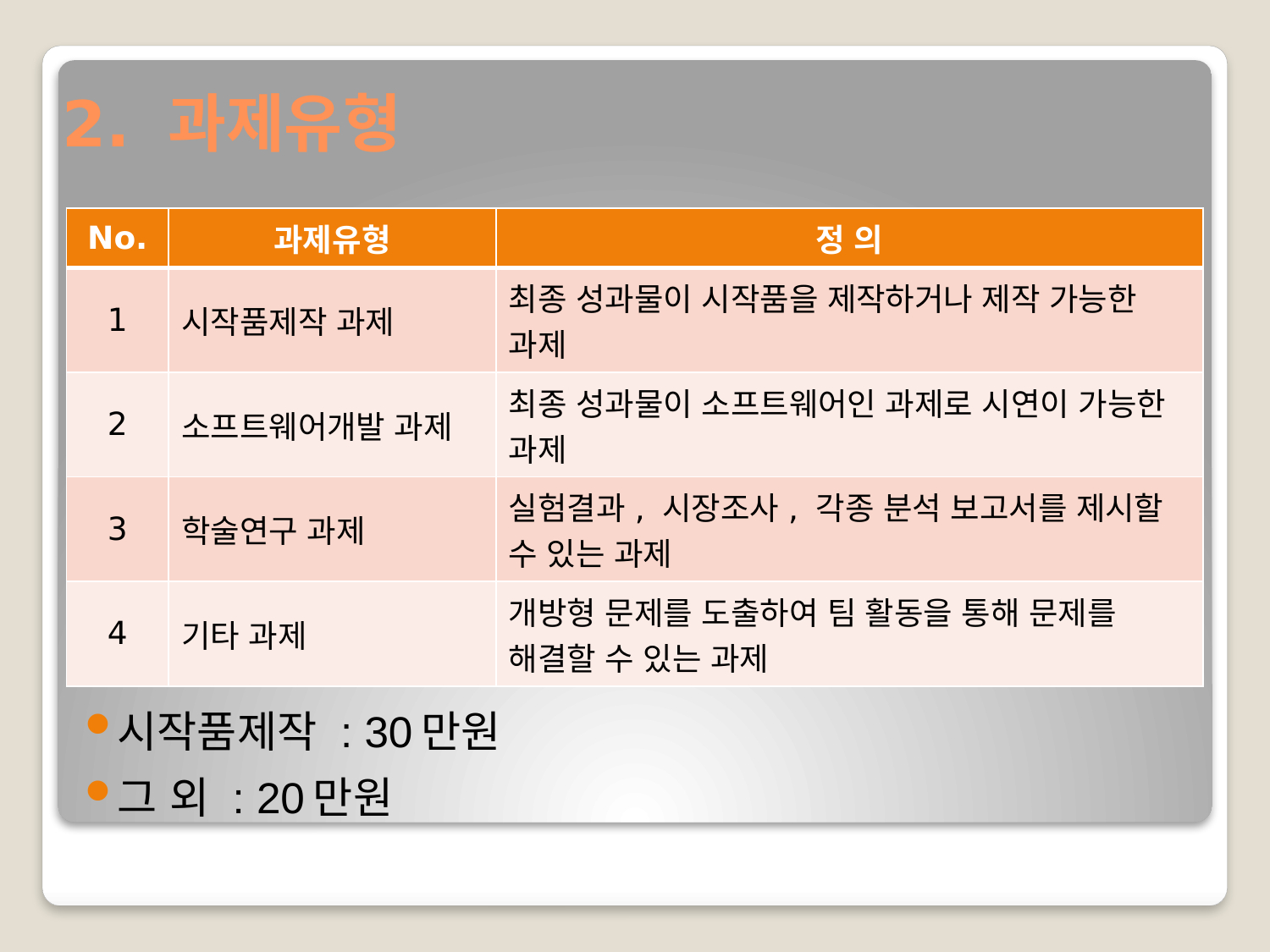

# 2. 과제유형
| No. | 과제유형 | 정 의 |
| --- | --- | --- |
| 1 | 시작품제작 과제 | 최종 성과물이 시작품을 제작하거나 제작 가능한 과제 |
| 2 | 소프트웨어개발 과제 | 최종 성과물이 소프트웨어인 과제로 시연이 가능한 과제 |
| 3 | 학술연구 과제 | 실험결과, 시장조사, 각종 분석 보고서를 제시할 수 있는 과제 |
| 4 | 기타 과제 | 개방형 문제를 도출하여 팀 활동을 통해 문제를 해결할 수 있는 과제 |
시작품제작 : 30만원
그 외 : 20만원